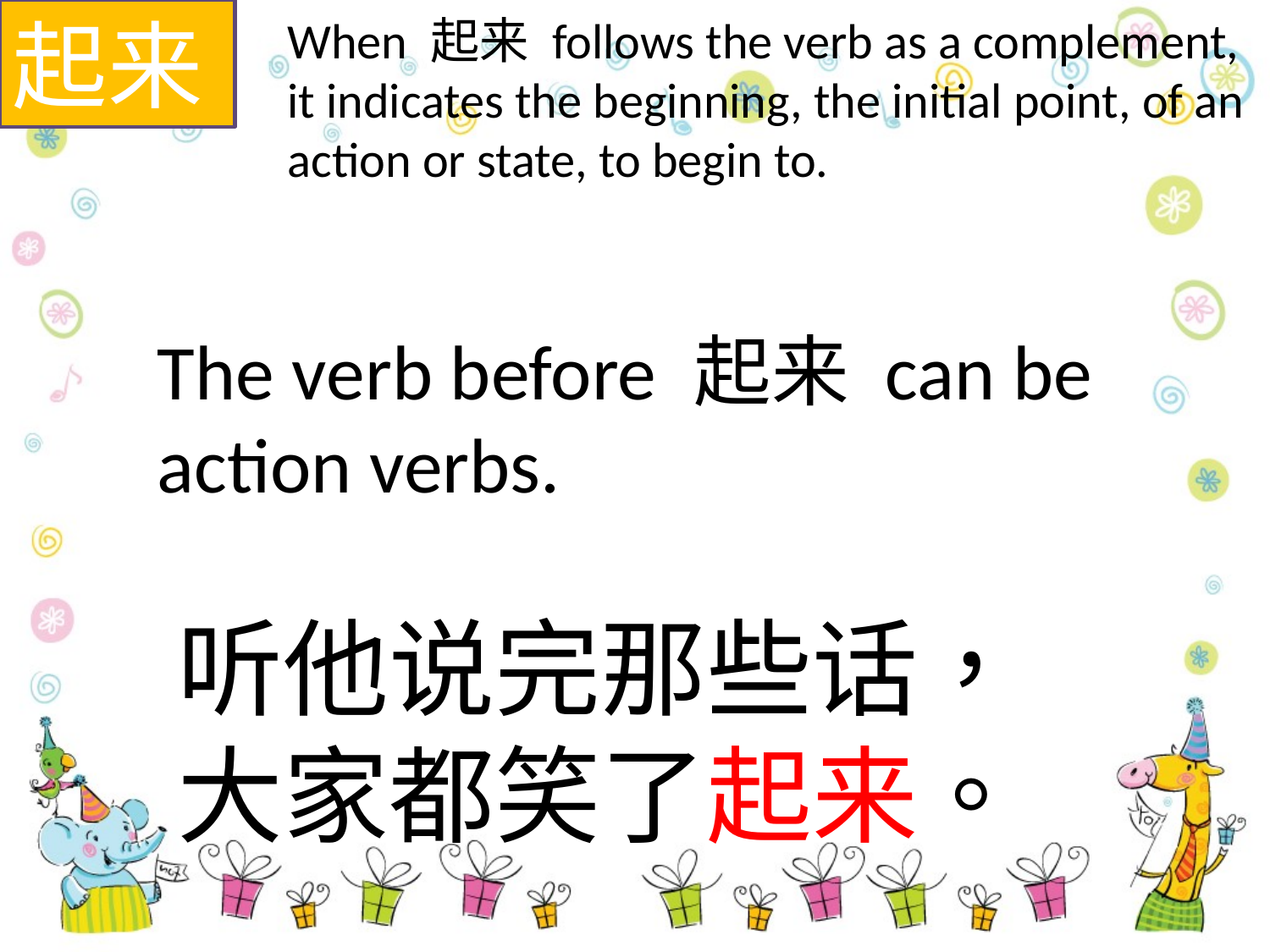

起来
When 起来 follows the verb as a complement, it indicates the beginning, the initial point, of an action or state, to begin to.
The verb before 起来 can be action verbs.
听他说完那些话，大家都笑了起来。